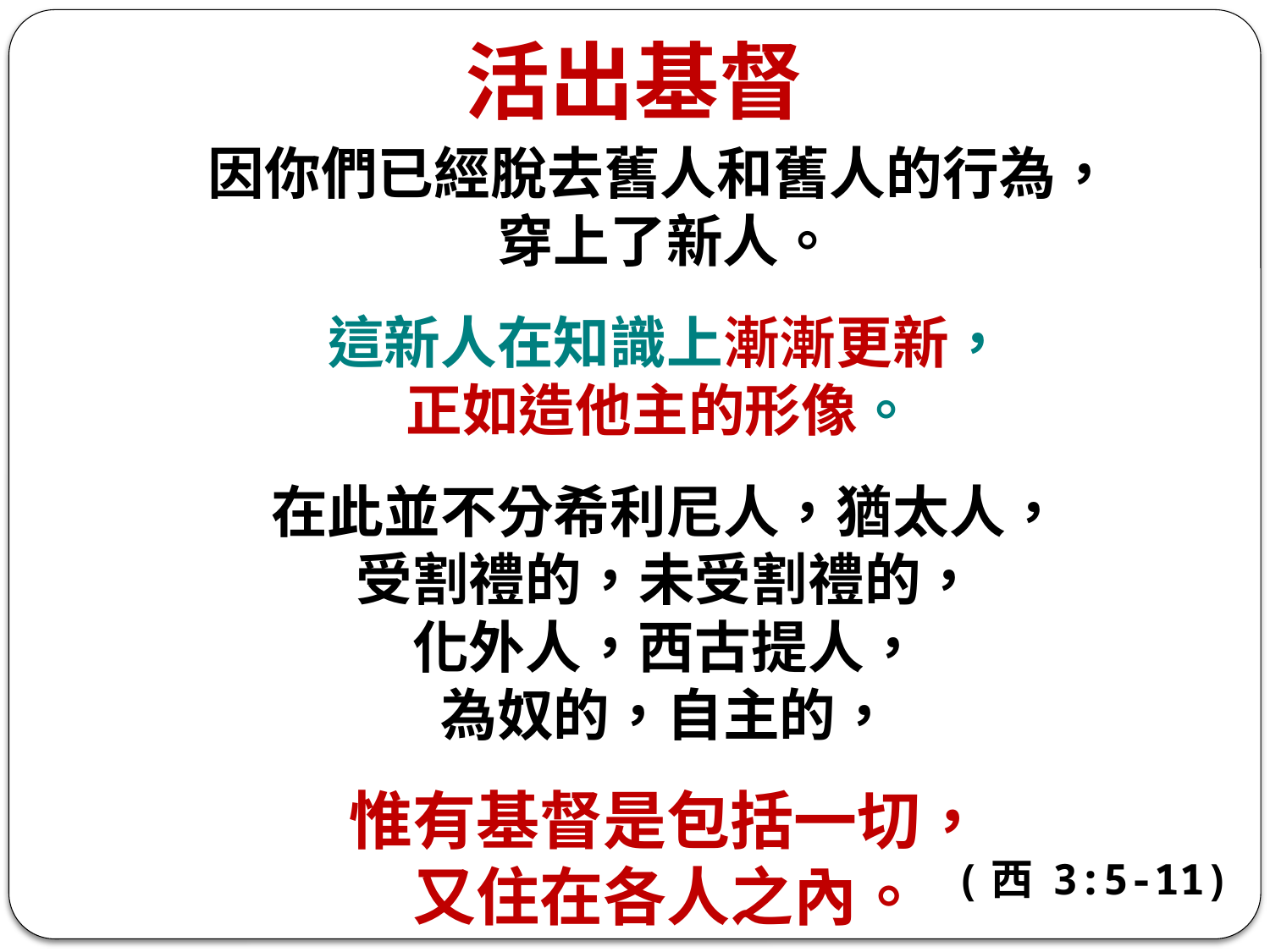

活出基督
因你們已經脫去舊人和舊人的行為，
穿上了新人。

這新人在知識上漸漸更新，
正如造他主的形像。

在此並不分希利尼人，猶太人，
受割禮的，未受割禮的，
化外人，西古提人，
為奴的，自主的，

惟有基督是包括一切，
又住在各人之內。
(西 3:5-11)